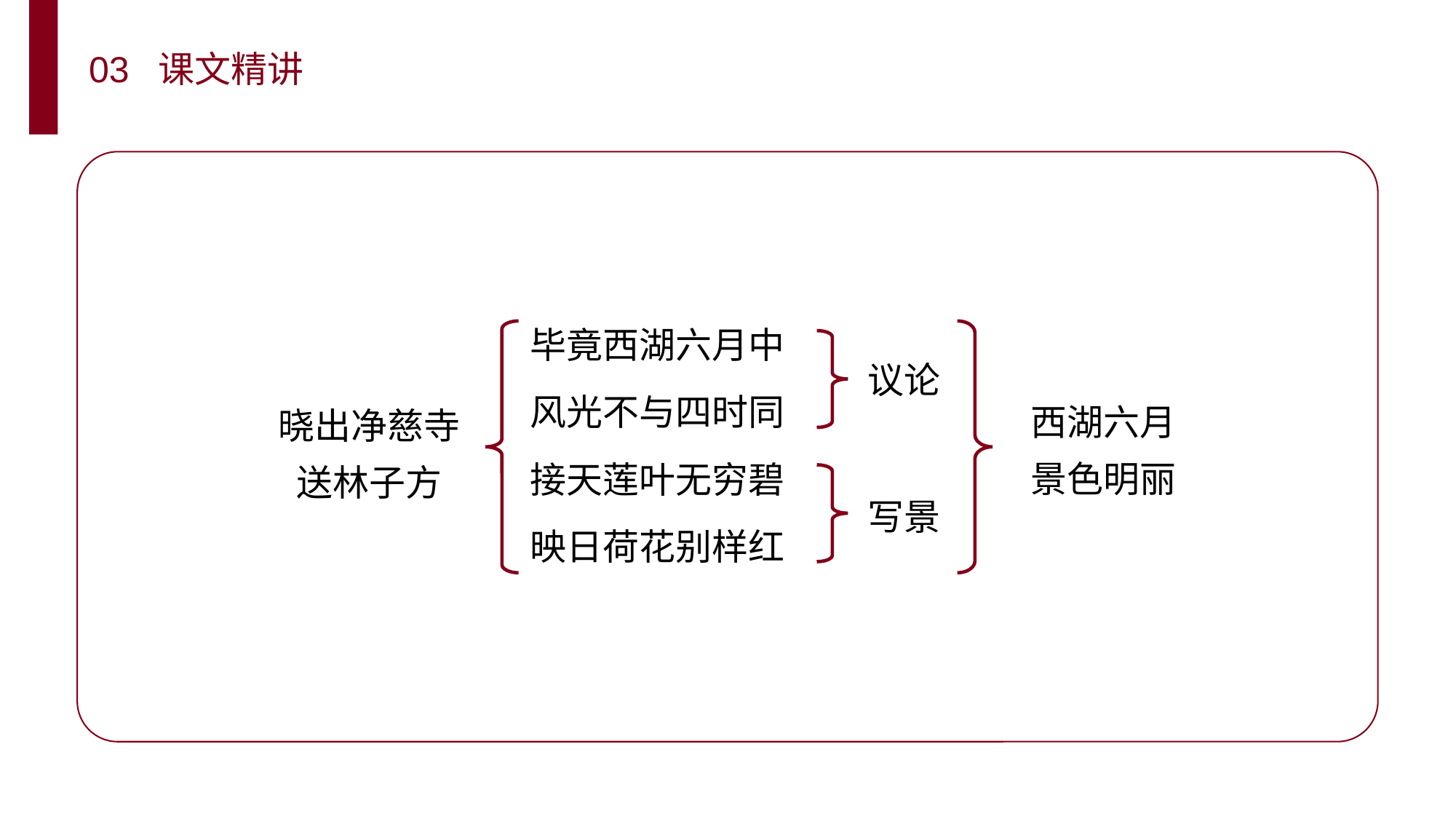

03  课文精讲
毕竟西湖六月中

西湖六月
景色明丽

议论
风光不与四时同
晓出净慈寺送林子方
接天莲叶无穷碧

写景
映日荷花别样红